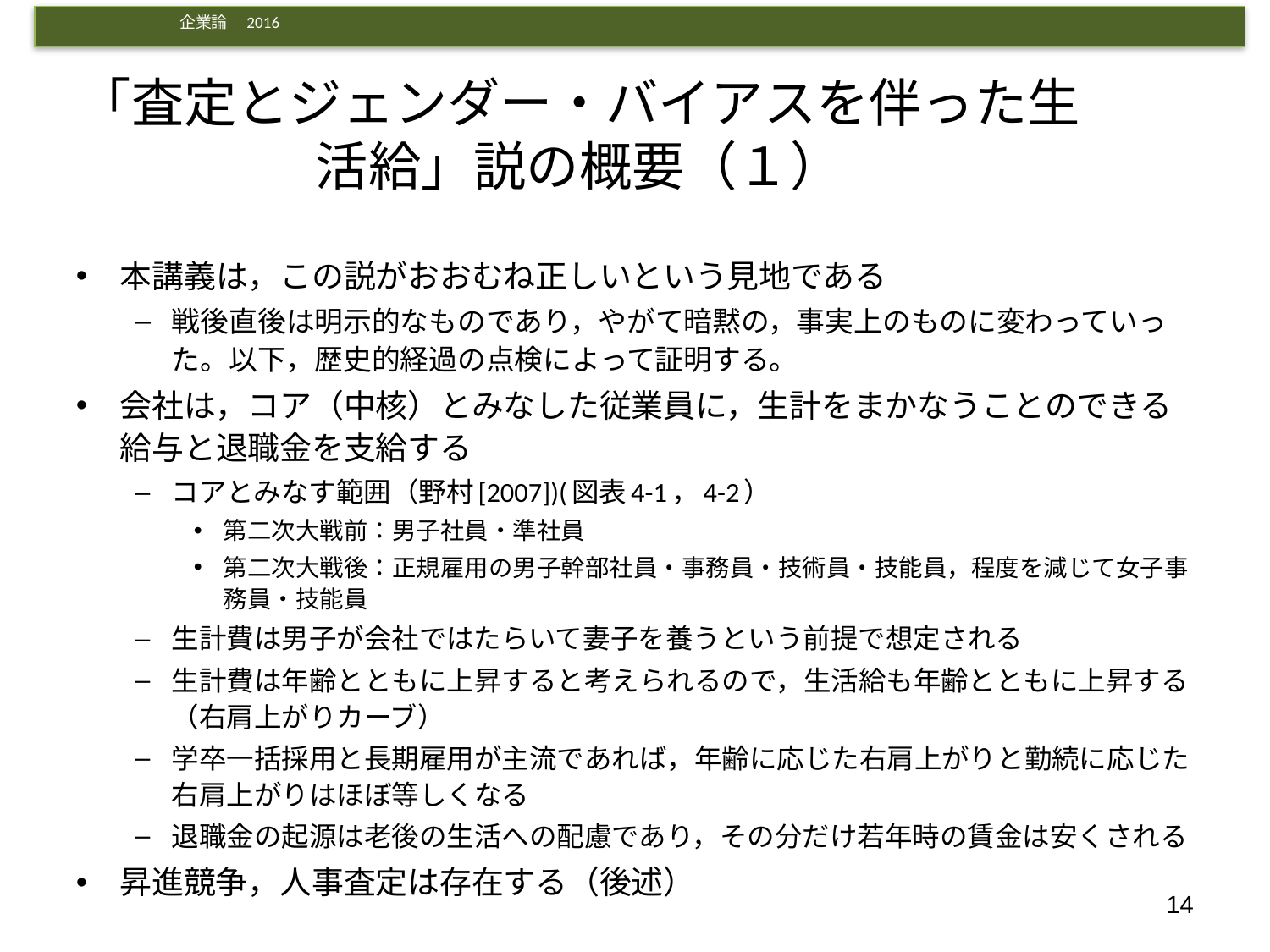

# 「査定とジェンダー・バイアスを伴った生活給」説の概要（１）
本講義は，この説がおおむね正しいという見地である
戦後直後は明示的なものであり，やがて暗黙の，事実上のものに変わっていった。以下，歴史的経過の点検によって証明する。
会社は，コア（中核）とみなした従業員に，生計をまかなうことのできる給与と退職金を支給する
コアとみなす範囲（野村[2007])(図表4-1，4-2）
第二次大戦前：男子社員・準社員
第二次大戦後：正規雇用の男子幹部社員・事務員・技術員・技能員，程度を減じて女子事務員・技能員
生計費は男子が会社ではたらいて妻子を養うという前提で想定される
生計費は年齢とともに上昇すると考えられるので，生活給も年齢とともに上昇する（右肩上がりカーブ）
学卒一括採用と長期雇用が主流であれば，年齢に応じた右肩上がりと勤続に応じた右肩上がりはほぼ等しくなる
退職金の起源は老後の生活への配慮であり，その分だけ若年時の賃金は安くされる
昇進競争，人事査定は存在する（後述）
14